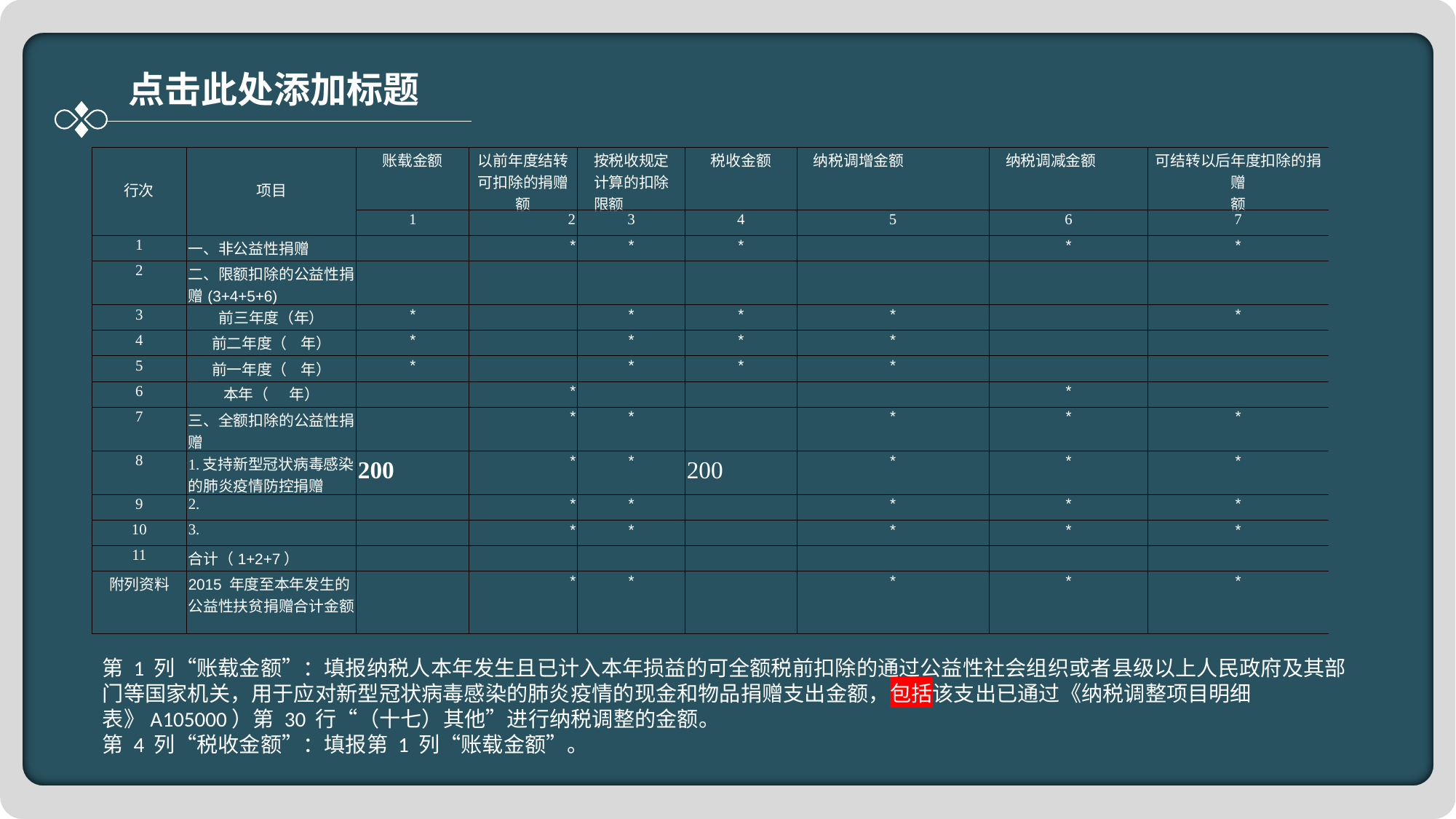

点击此处添加标题

| 行次 | 项目 | 账载金额 | 以前年度结转可扣除的捐赠 额 | 按税收规定计算的扣除限额 | 税收金额 | 纳税调增金额 | 纳税调减金额 | 可结转以后年度扣除的捐赠 额 |
| --- | --- | --- | --- | --- | --- | --- | --- | --- |
|  |  | 1 | 2 | 3 | 4 | 5 | 6 | 7 |
| 1 | 一、非公益性捐赠 |  | \* | \* | \* |  | \* | \* |
| 2 | 二、限额扣除的公益性捐赠(3+4+5+6) |  |  |  |  |  |  |  |
| 3 | 前三年度（年） | \* |  | \* | \* | \* |  | \* |
| 4 | 前二年度（ 年） | \* |  | \* | \* | \* |  |  |
| 5 | 前一年度（ 年） | \* |  | \* | \* | \* |  |  |
| 6 | 本年（ 年） |  | \* |  |  |  | \* |  |
| 7 | 三、全额扣除的公益性捐赠 |  | \* | \* |  | \* | \* | \* |
| 8 | 1.支持新型冠状病毒感染的肺炎疫情防控捐赠 | 200 | \* | \* | 200 | \* | \* | \* |
| 9 | 2. |  | \* | \* |  | \* | \* | \* |
| 10 | 3. |  | \* | \* |  | \* | \* | \* |
| 11 | 合计（1+2+7） |  |  |  |  |  |  |  |
| 附列资料 | 2015 年度至本年发生的公益性扶贫捐赠合计金额 |  | \* | \* |  | \* | \* | \* |
第 1 列“账载金额”：填报纳税人本年发生且已计入本年损益的可全额税前扣除的通过公益性社会组织或者县级以上人民政府及其部门等国家机关，用于应对新型冠状病毒感染的肺炎疫情的现金和物品捐赠支出金额，包括该支出已通过《纳税调整项目明细表》A105000）第 30 行“（十七）其他”进行纳税调整的金额。
第 4 列“税收金额”：填报第 1 列“账载金额”。